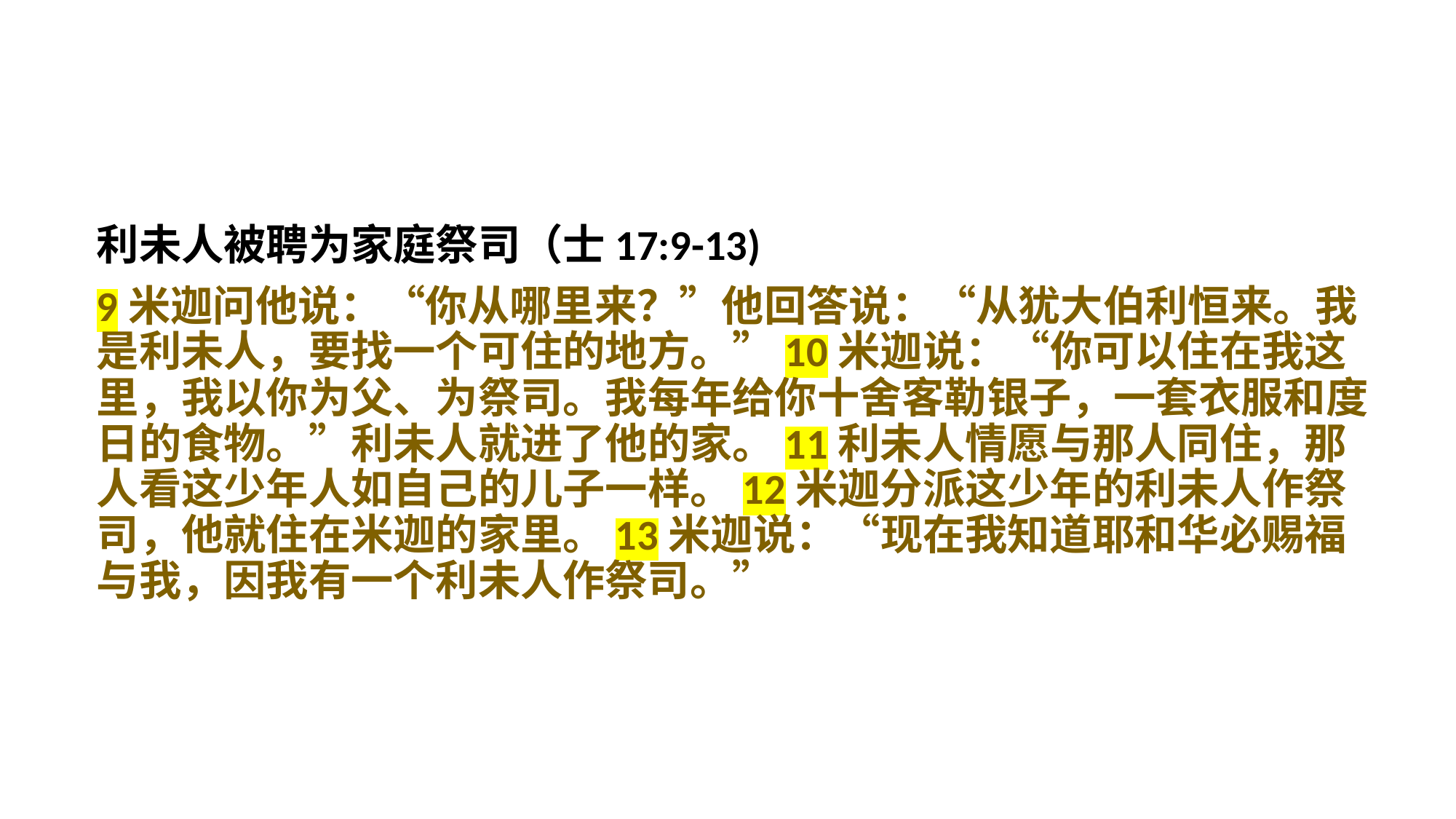

利未人被聘为家庭祭司（士17:9-13)
9米迦问他说：“你从哪里来？”他回答说：“从犹大伯利恒来。我是利未人，要找一个可住的地方。”10米迦说：“你可以住在我这里，我以你为父、为祭司。我每年给你十舍客勒银子，一套衣服和度日的食物。”利未人就进了他的家。11利未人情愿与那人同住，那人看这少年人如自己的儿子一样。12米迦分派这少年的利未人作祭司，他就住在米迦的家里。13米迦说：“现在我知道耶和华必赐福与我，因我有一个利未人作祭司。”